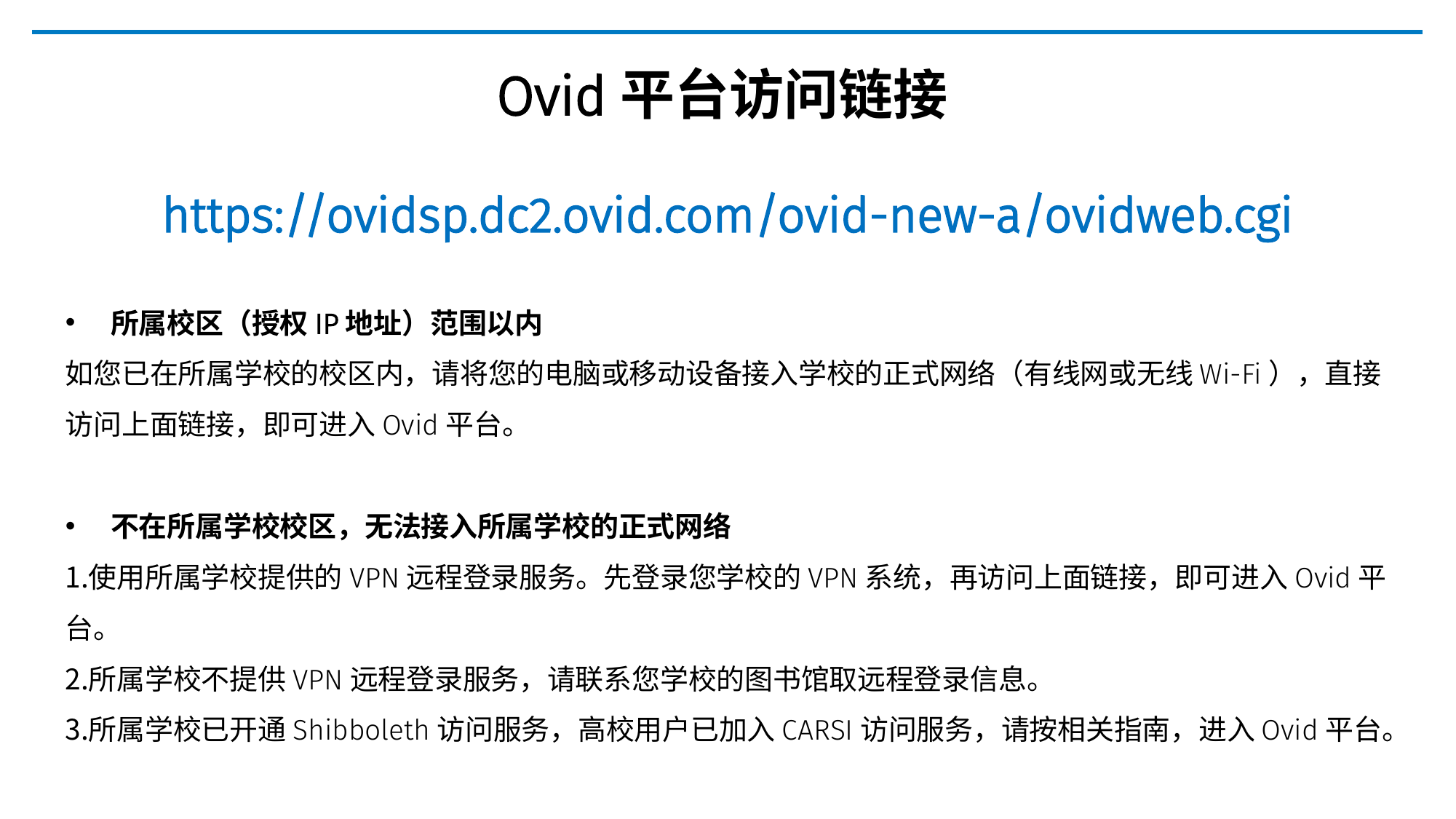

# Ovid平台访问链接
https://ovidsp.dc2.ovid.com/ovid-new-a/ovidweb.cgi
所属校区（授权IP地址）范围以内
如您已在所属学校的校区内，请将您的电脑或移动设备接入学校的正式网络（有线网或无线Wi-Fi），直接访问上面链接，即可进入Ovid平台。
不在所属学校校区，无法接入所属学校的正式网络
使用所属学校提供的VPN远程登录服务。先登录您学校的VPN系统，再访问上面链接，即可进入Ovid平台。
所属学校不提供VPN远程登录服务，请联系您学校的图书馆取远程登录信息。
所属学校已开通Shibboleth访问服务，高校用户已加入CARSI访问服务，请按相关指南，进入Ovid平台。